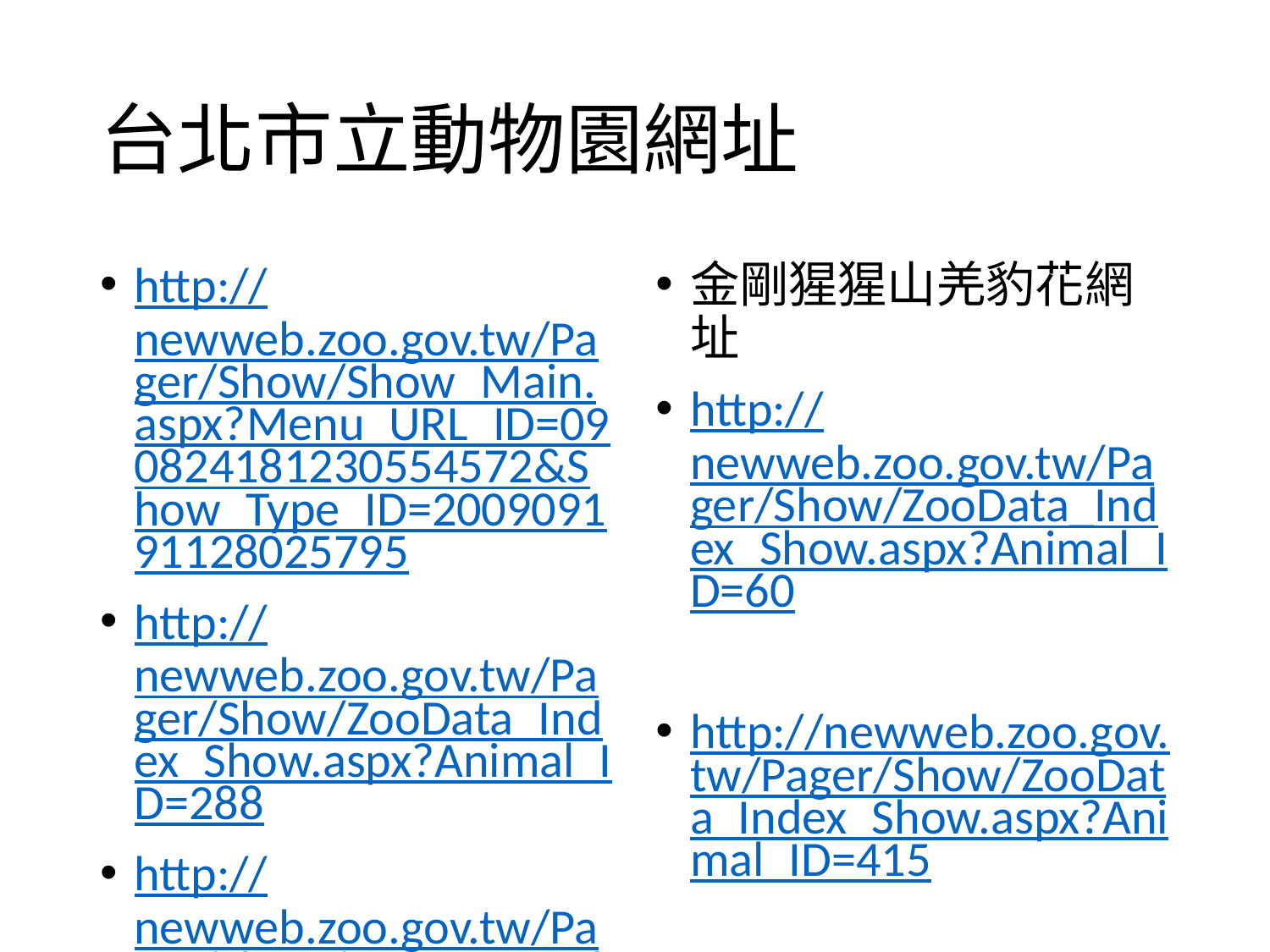

# 台北市立動物園網址
http://newweb.zoo.gov.tw/Pager/Show/Show_Main.aspx?Menu_URL_ID=090824181230554572&Show_Type_ID=200909191128025795
http://newweb.zoo.gov.tw/Pager/Show/ZooData_Index_Show.aspx?Animal_ID=288
http://newweb.zoo.gov.tw/Pager/Show/ZooData_Index_Show.aspx?Animal_ID=108
金剛猩猩山羌豹花網址
http://newweb.zoo.gov.tw/Pager/Show/ZooData_Index_Show.aspx?Animal_ID=60

http://newweb.zoo.gov.tw/Pager/Show/ZooData_Index_Show.aspx?Animal_ID=415